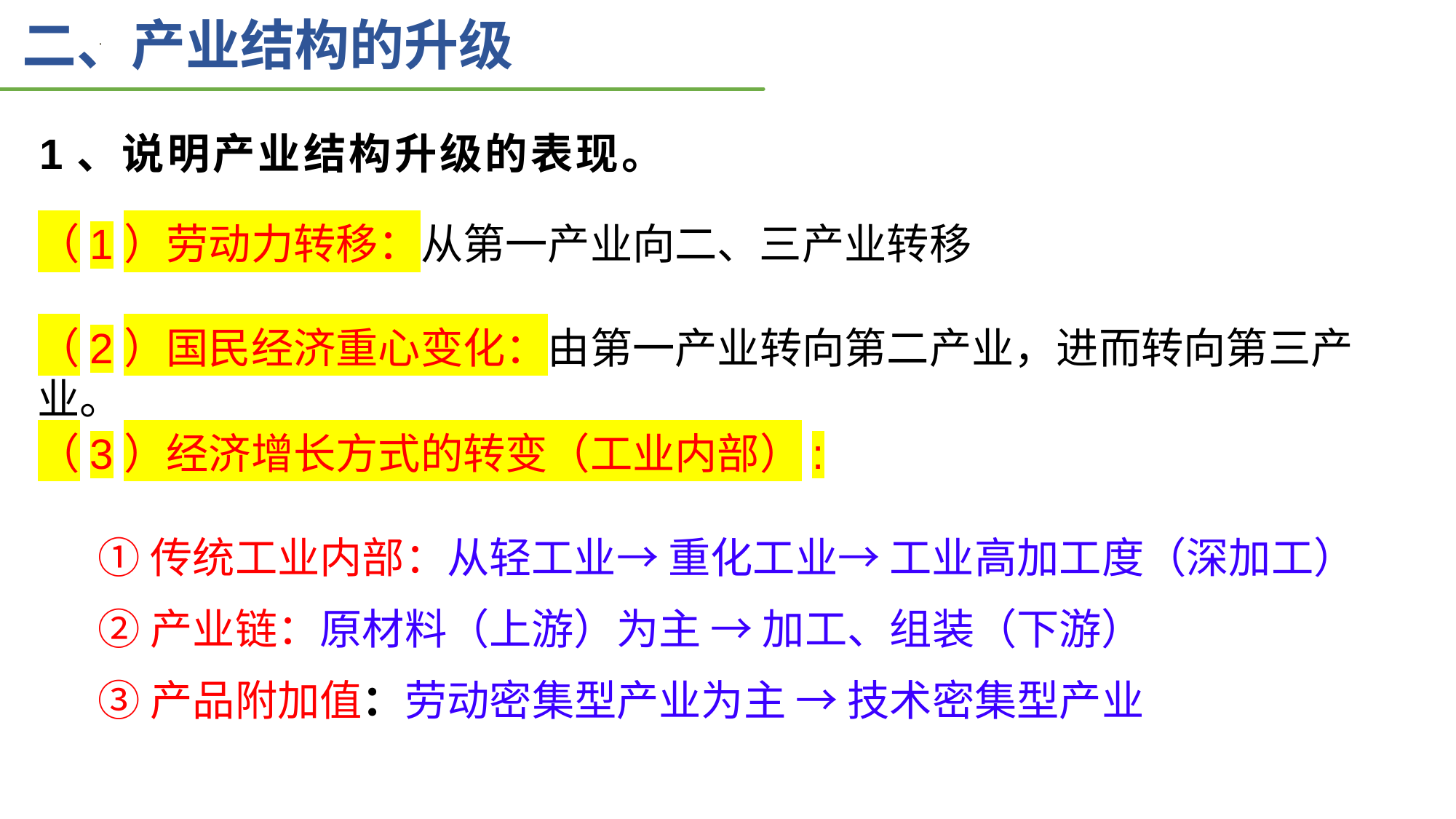

二、产业结构的升级
1、说明产业结构升级的表现。
（1）劳动力转移：从第一产业向二、三产业转移
（2）国民经济重心变化：由第一产业转向第二产业，进而转向第三产业。
（3）经济增长方式的转变（工业内部）:
①传统工业内部：从轻工业→ 重化工业→ 工业高加工度（深加工）
②产业链：原材料（上游）为主 → 加工、组装（下游）
③产品附加值：劳动密集型产业为主 → 技术密集型产业